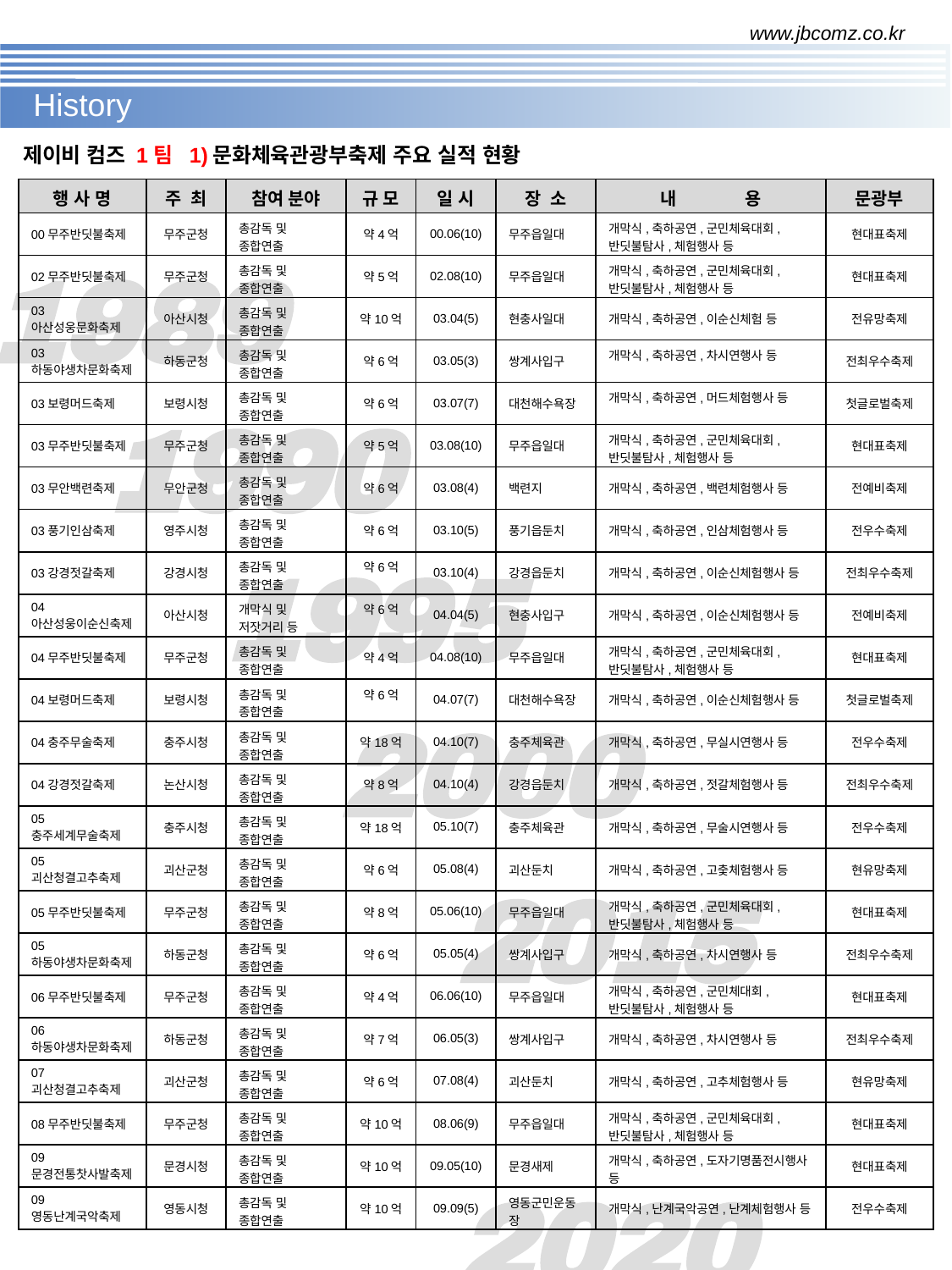

www.jbcomz.co.kr

History
제이비 컴즈 1팀  1)문화체육관광부축제 주요 실적 현황
| 행 사 명 | 주 최 | 참여 분야 | 규 모 | 일 시 | 장 소 | 내 용 | 문광부 |
| --- | --- | --- | --- | --- | --- | --- | --- |
| 00무주반딧불축제 | 무주군청 | 총감독 및 종합연출 | 약4억 | 00.06(10) | 무주읍일대 | 개막식,축하공연,군민체육대회,반딧불탐사,체험행사 등 | 현대표축제 |
| 02무주반딧불축제 | 무주군청 | 총감독 및 종합연출 | 약5억 | 02.08(10) | 무주읍일대 | 개막식,축하공연,군민체육대회,반딧불탐사,체험행사 등 | 현대표축제 |
| 03아산성웅문화축제 | 아산시청 | 총감독 및 종합연출 | 약10억 | 03.04(5) | 현충사일대 | 개막식,축하공연,이순신체험 등 | 전유망축제 |
| 03하동야생차문화축제 | 하동군청 | 총감독 및 종합연출 | 약6억 | 03.05(3) | 쌍계사입구 | 개막식,축하공연,차시연행사 등 | 전최우수축제 |
| 03보령머드축제 | 보령시청 | 총감독 및 종합연출 | 약6억 | 03.07(7) | 대천해수욕장 | 개막식,축하공연,머드체험행사 등 | 첫글로벌축제 |
| 03무주반딧불축제 | 무주군청 | 총감독 및 종합연출 | 약5억 | 03.08(10) | 무주읍일대 | 개막식,축하공연,군민체육대회,반딧불탐사,체험행사 등 | 현대표축제 |
| 03무안백련축제 | 무안군청 | 총감독 및 종합연출 | 약6억 | 03.08(4) | 백련지 | 개막식,축하공연,백련체험행사 등 | 전예비축제 |
| 03풍기인삼축제 | 영주시청 | 총감독 및 종합연출 | 약6억 | 03.10(5) | 풍기읍둔치 | 개막식,축하공연,인삼체험행사 등 | 전우수축제 |
| 03강경젓갈축제 | 강경시청 | 총감독 및 종합연출 | 약6억 | 03.10(4) | 강경읍둔치 | 개막식,축하공연,이순신체험행사 등 | 전최우수축제 |
| 04아산성웅이순신축제 | 아산시청 | 개막식 및 저잣거리 등 | 약6억 | 04.04(5) | 현충사입구 | 개막식,축하공연,이순신체험행사 등 | 전예비축제 |
| 04무주반딧불축제 | 무주군청 | 총감독 및 종합연출 | 약4억 | 04.08(10) | 무주읍일대 | 개막식,축하공연,군민체육대회,반딧불탐사,체험행사 등 | 현대표축제 |
| 04보령머드축제 | 보령시청 | 총감독 및 종합연출 | 약6억 | 04.07(7) | 대천해수욕장 | 개막식,축하공연,이순신체험행사 등 | 첫글로벌축제 |
| 04충주무술축제 | 충주시청 | 총감독 및 종합연출 | 약18억 | 04.10(7) | 충주체육관 | 개막식,축하공연,무실시연행사 등 | 전우수축제 |
| 04강경젓갈축제 | 논산시청 | 총감독 및 종합연출 | 약8억 | 04.10(4) | 강경읍둔치 | 개막식,축하공연,젓갈체험행사 등 | 전최우수축제 |
| 05충주세계무술축제 | 충주시청 | 총감독 및 종합연출 | 약18억 | 05.10(7) | 충주체육관 | 개막식,축하공연,무술시연행사 등 | 전우수축제 |
| 05괴산청결고추축제 | 괴산군청 | 총감독 및 종합연출 | 약6억 | 05.08(4) | 괴산둔치 | 개막식,축하공연,고춫체험행사 등 | 현유망축제 |
| 05무주반딧불축제 | 무주군청 | 총감독 및 종합연출 | 약8억 | 05.06(10) | 무주읍일대 | 개막식,축하공연,군민체육대회,반딧불탐사,체험행사 등 | 현대표축제 |
| 05하동야생차문화축제 | 하동군청 | 총감독 및 종합연출 | 약6억 | 05.05(4) | 쌍계사입구 | 개막식,축하공연,차시연행사 등 | 전최우수축제 |
| 06무주반딧불축제 | 무주군청 | 총감독 및 종합연출 | 약4억 | 06.06(10) | 무주읍일대 | 개막식,축하공연,군민체대회,반딧불탐사,체험행사 등 | 현대표축제 |
| 06하동야생차문화축제 | 하동군청 | 총감독 및 종합연출 | 약7억 | 06.05(3) | 쌍계사입구 | 개막식,축하공연,차시연행사 등 | 전최우수축제 |
| 07괴산청결고추축제 | 괴산군청 | 총감독 및 종합연출 | 약6억 | 07.08(4) | 괴산둔치 | 개막식,축하공연,고추체험행사 등 | 현유망축제 |
| 08무주반딧불축제 | 무주군청 | 총감독 및 종합연출 | 약10억 | 08.06(9) | 무주읍일대 | 개막식,축하공연,군민체육대회,반딧불탐사,체험행사 등 | 현대표축제 |
| 09문경전통찻사발축제 | 문경시청 | 총감독 및 종합연출 | 약10억 | 09.05(10) | 문경새제 | 개막식,축하공연,도자기명품전시행사 등 | 현대표축제 |
| 09영동난계국악축제 | 영동시청 | 총감독 및 종합연출 | 약10억 | 09.09(5) | 영동군민운동장 | 개막식,난계국악공연,난계체험행사 등 | 전우수축제 |
1989
1990
1995
2000
2015
		2020